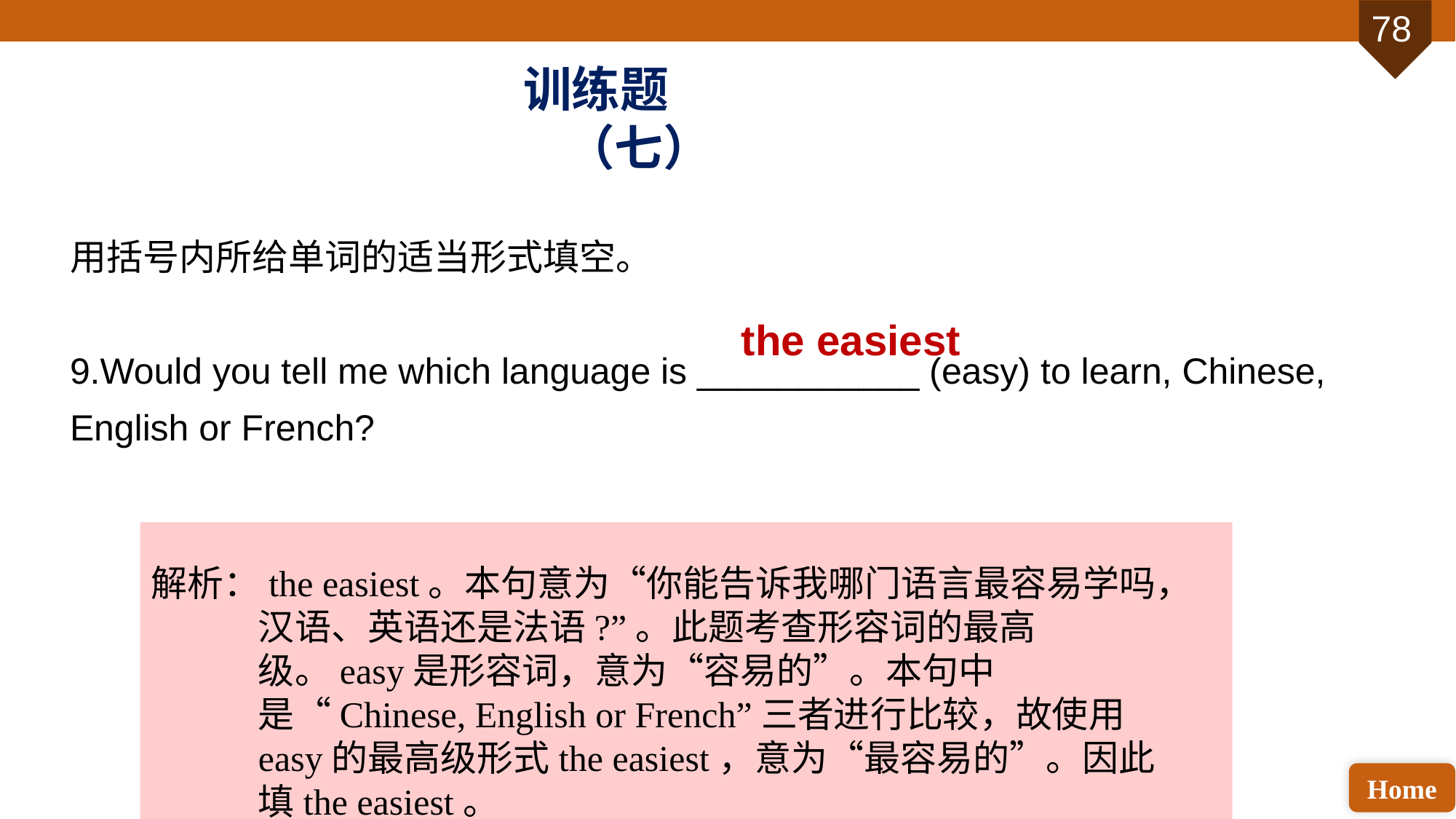

训练题（七）
用括号内所给单词的适当形式填空。

9.Would you tell me which language is ___________ (easy) to learn, Chinese, English or French?
the easiest

解析：the easiest。本句意为“你能告诉我哪门语言最容易学吗，汉语、英语还是法语?”。此题考查形容词的最高级。easy是形容词，意为“容易的”。本句中是“Chinese, English or French”三者进行比较，故使用easy的最高级形式the easiest，意为“最容易的”。因此填the easiest。